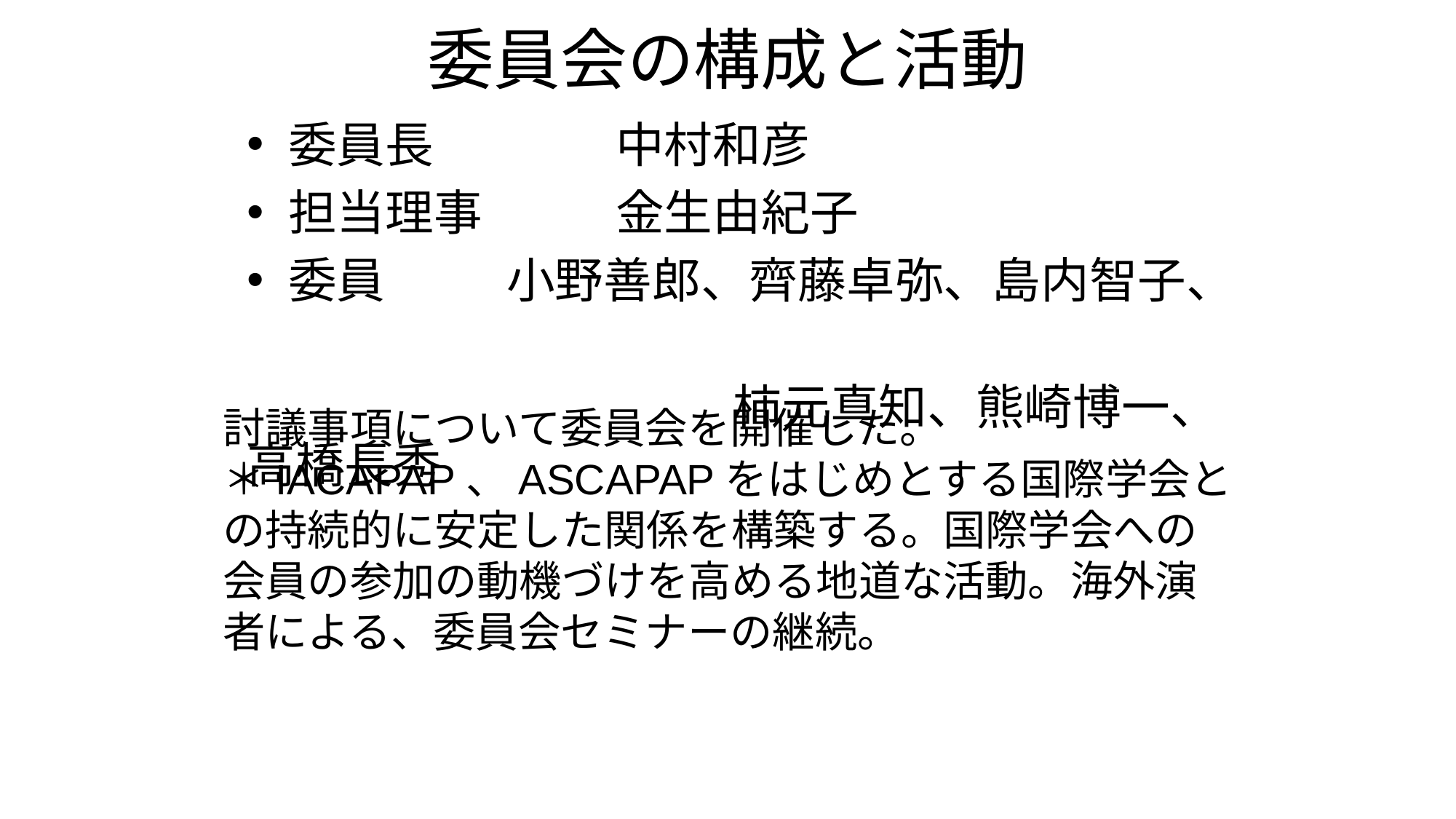

# 委員会の構成と活動
委員長		中村和彦
担当理事　	金生由紀子
委員		小野善郎、齊藤卓弥、島内智子、
　　　　　　　　　　柿元真知、熊崎博一、高橋長秀
討議事項について委員会を開催した。
＊IACAPAP、ASCAPAPをはじめとする国際学会との持続的に安定した関係を構築する。国際学会への会員の参加の動機づけを高める地道な活動。海外演者による、委員会セミナーの継続。